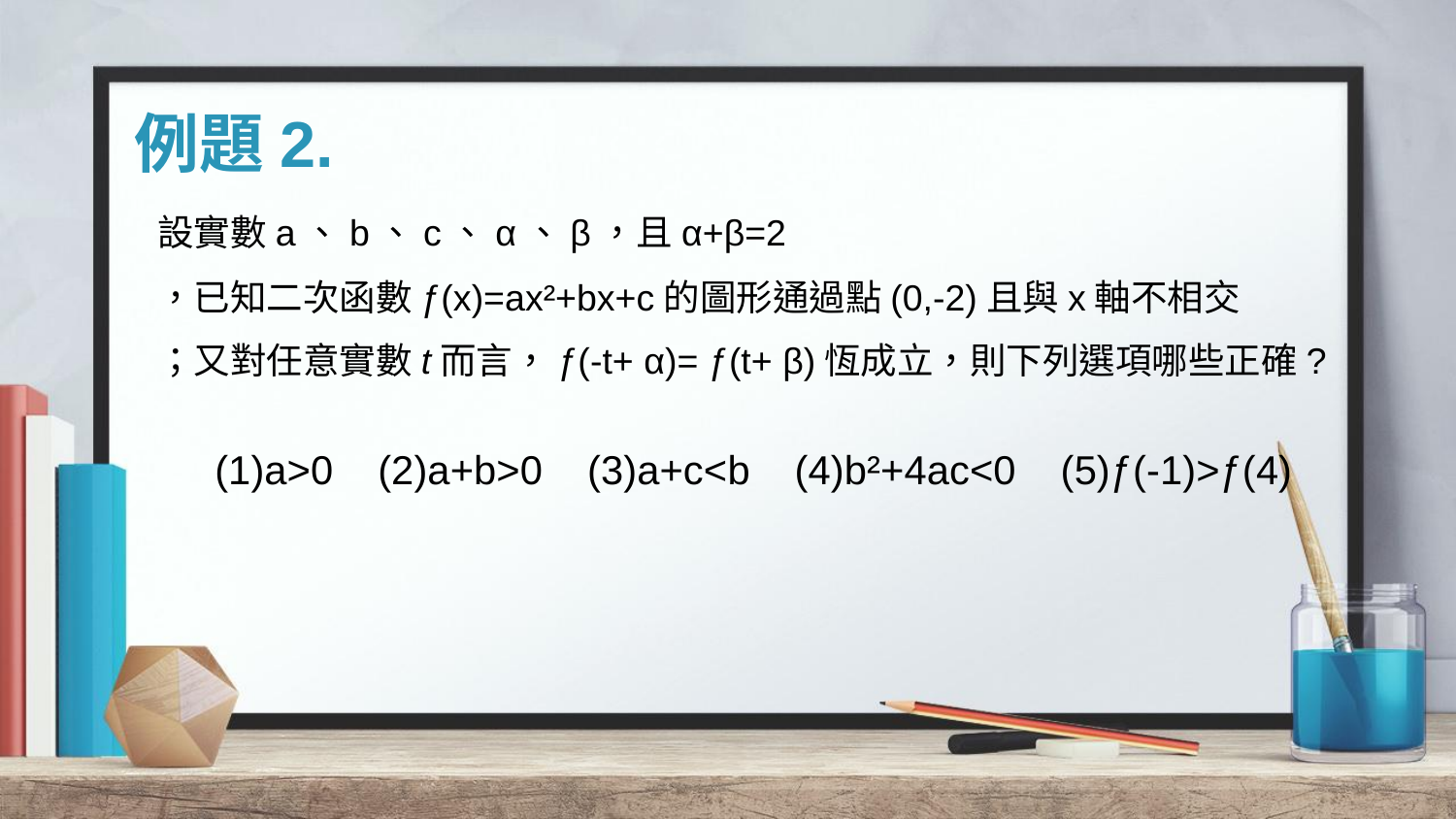

# 例題2.
設實數a、b、c、α、β，且α+β=2
，已知二次函數ƒ(x)=ax²+bx+c的圖形通過點(0,-2)且與x軸不相交
；又對任意實數t而言，ƒ(-t+ α)= ƒ(t+ β)恆成立，則下列選項哪些正確?
(1)a>0    (2)a+b>0    (3)a+c<b    (4)b²+4ac<0    (5)ƒ(-1)>ƒ(4)